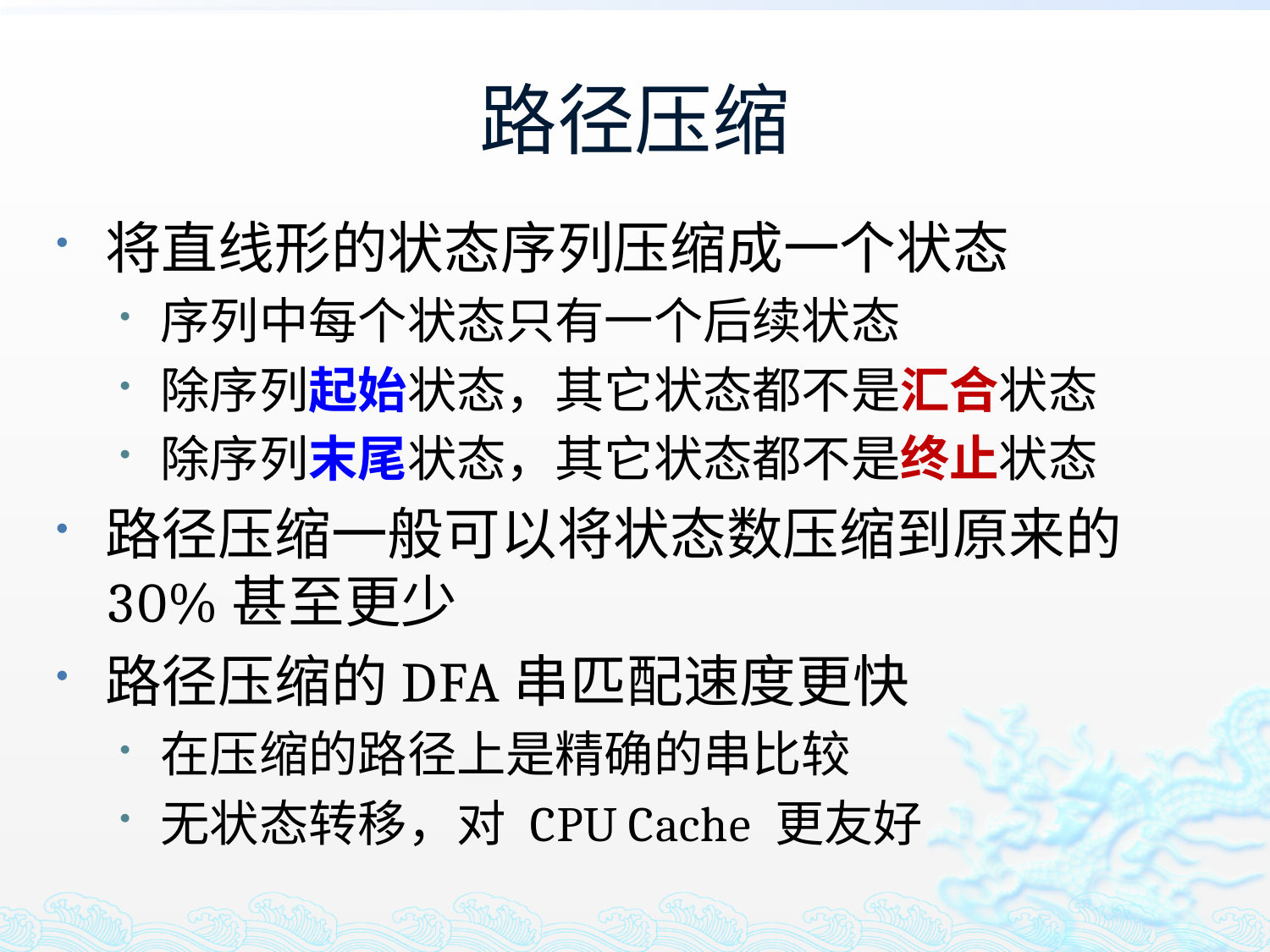

# 路径压缩
将直线形的状态序列压缩成一个状态
序列中每个状态只有一个后续状态
除序列起始状态，其它状态都不是汇合状态
除序列末尾状态，其它状态都不是终止状态
路径压缩一般可以将状态数压缩到原来的30%甚至更少
路径压缩的DFA串匹配速度更快
在压缩的路径上是精确的串比较
无状态转移，对 CPU Cache 更友好